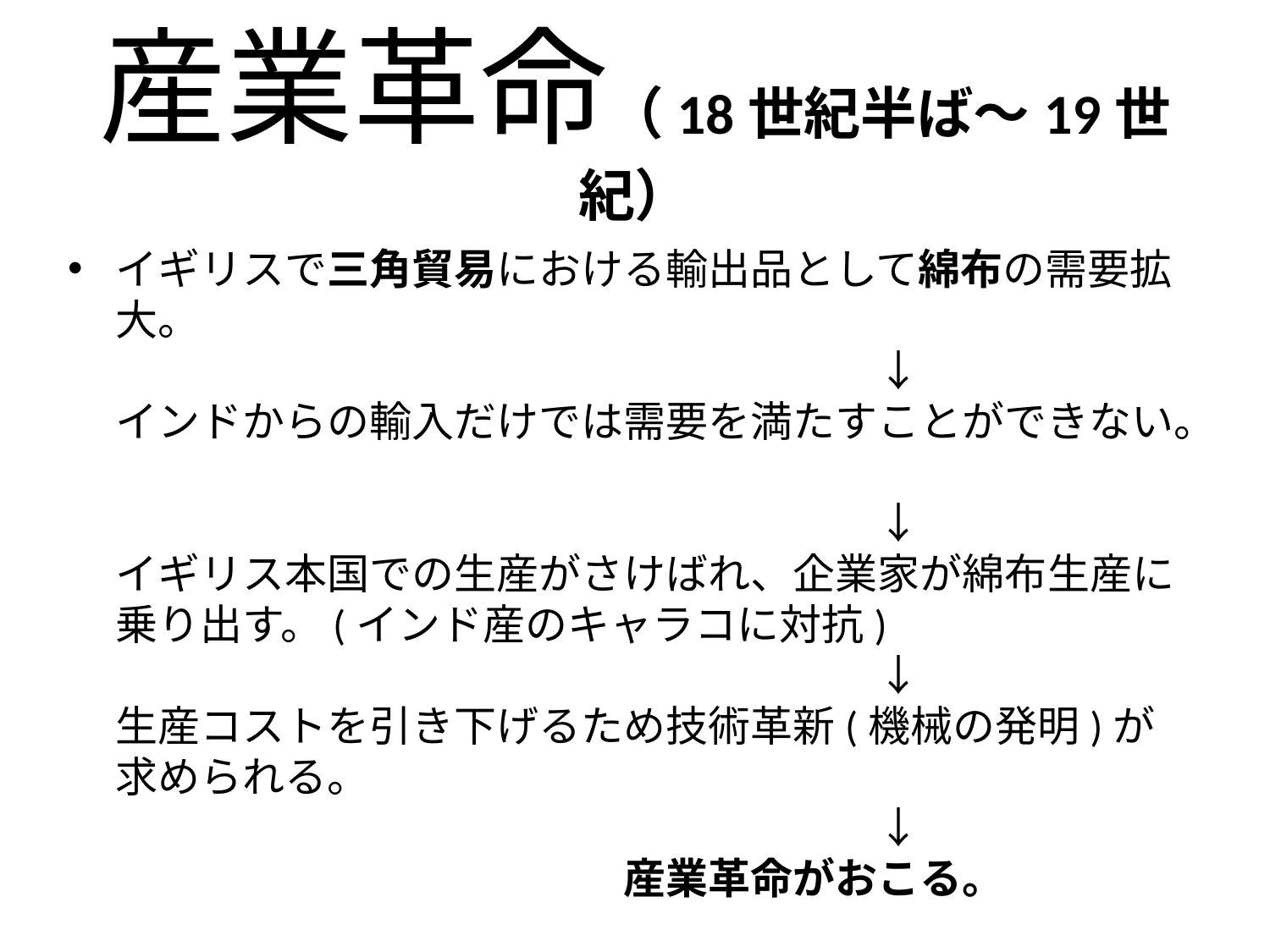

# 産業革命（18世紀半ば～19世紀）
イギリスで三角貿易における輸出品として綿布の需要拡大。
　　　　　　　　　　　　　　　　　　↓
インドからの輸入だけでは需要を満たすことができない。
　　　　　　　　　　　　　　　　　　↓
イギリス本国での生産がさけばれ、企業家が綿布生産に乗り出す。(インド産のキャラコに対抗)
　　　　　　　　　　　　　　　　　　↓
生産コストを引き下げるため技術革新(機械の発明)が求められる。
　　　　　　　　　　　　　　　　　　↓
　　　　　　　　　　　　産業革命がおこる。